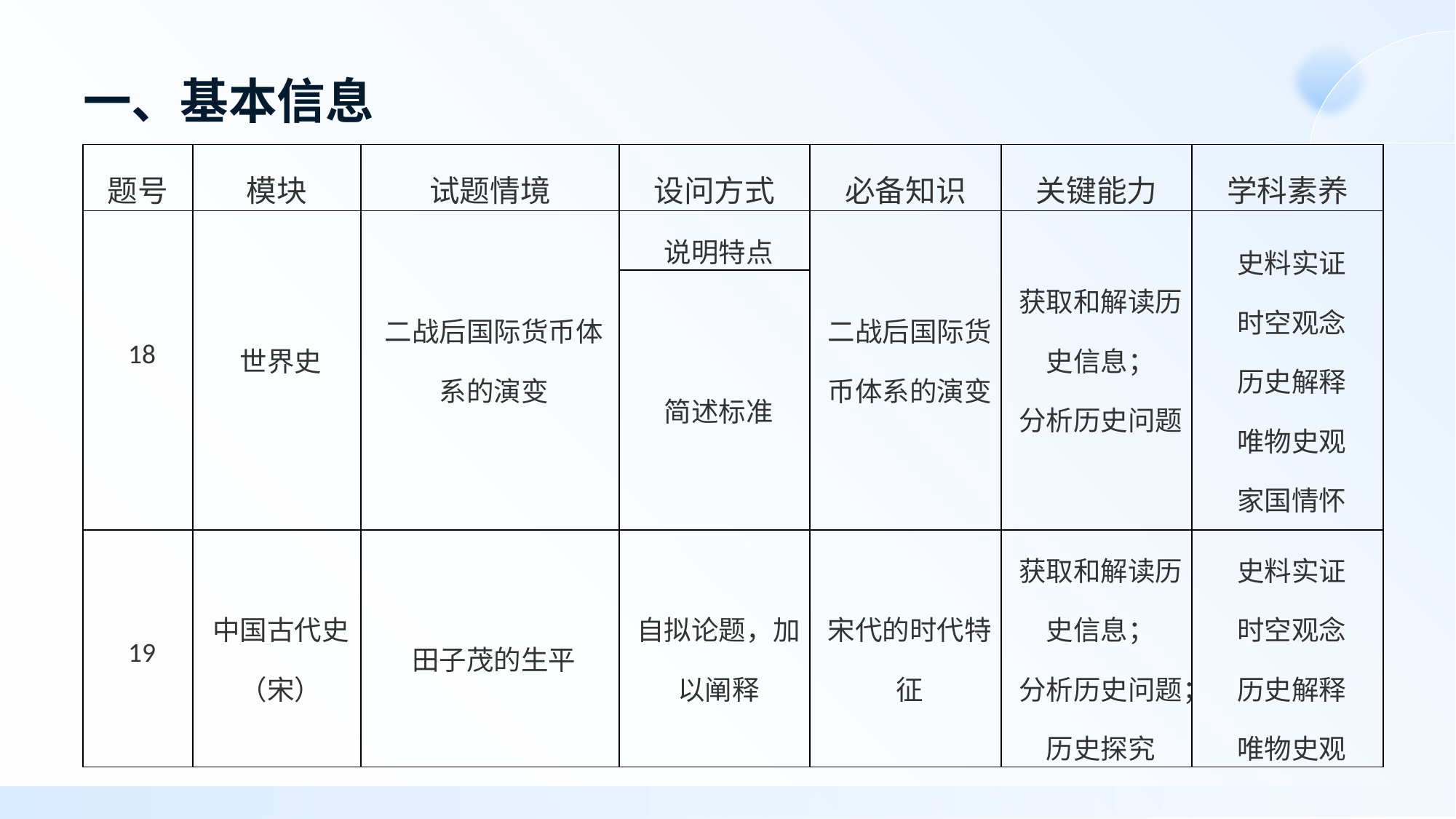

# 一、基本信息
| 题号 | 模块 | 试题情境 | 设问方式 | 必备知识 | 关键能力 | 学科素养 |
| --- | --- | --- | --- | --- | --- | --- |
| 18 | 世界史 | 二战后国际货币体系的演变 | 说明特点 | 二战后国际货币体系的演变 | 获取和解读历史信息； 分析历史问题 | 史料实证 时空观念 历史解释 唯物史观 家国情怀 |
|  |  |  | 简述标准 |  |  |  |
| 19 | 中国古代史（宋） | 田子茂的生平 | 自拟论题，加以阐释 | 宋代的时代特征 | 获取和解读历史信息； 分析历史问题； 历史探究 | 史料实证 时空观念 历史解释 唯物史观 |